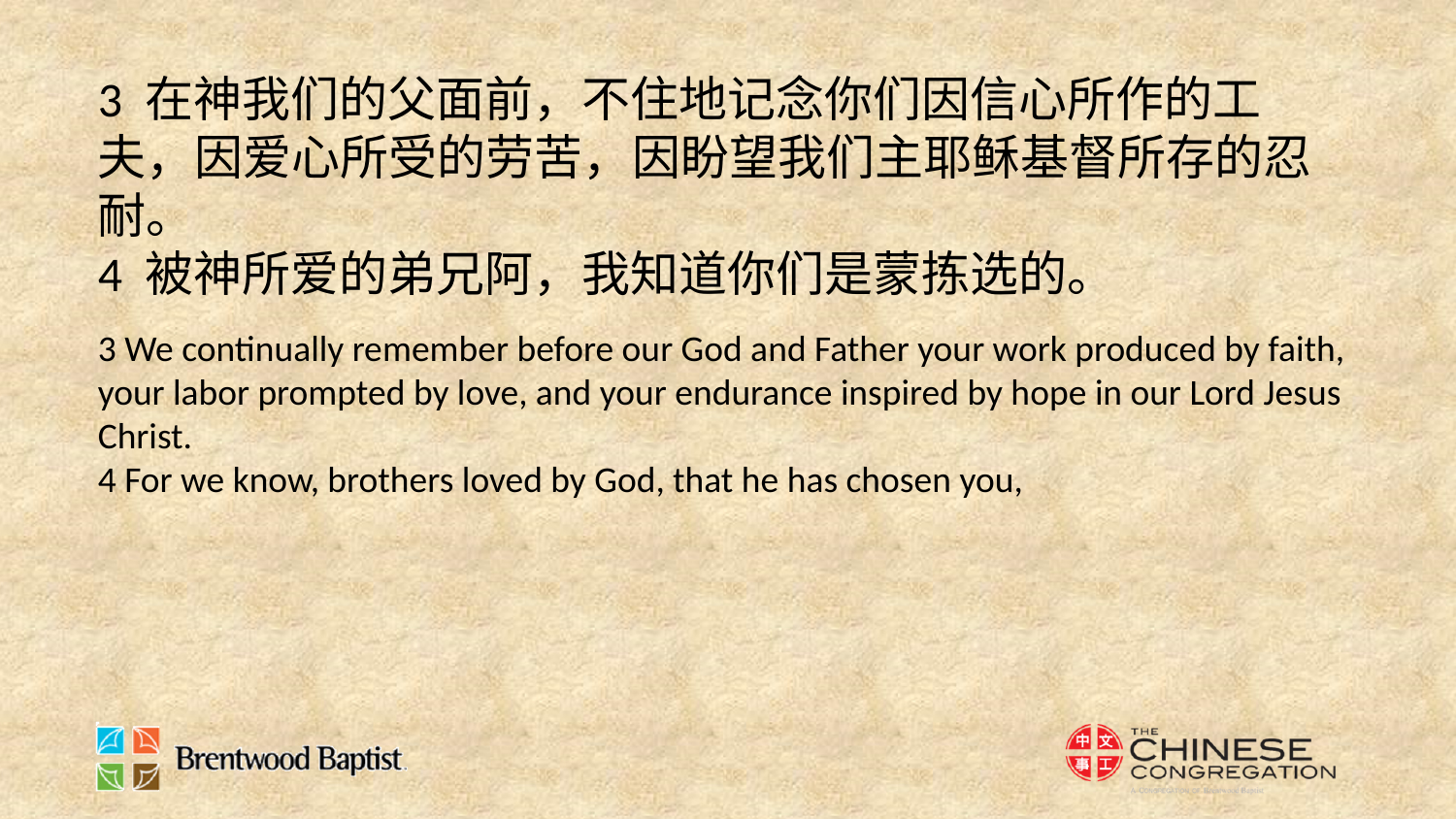

3 在神我们的父面前，不住地记念你们因信心所作的工夫，因爱心所受的劳苦，因盼望我们主耶稣基督所存的忍耐。
4 被神所爱的弟兄阿，我知道你们是蒙拣选的。

3 We continually remember before our God and Father your work produced by faith, your labor prompted by love, and your endurance inspired by hope in our Lord Jesus Christ.
4 For we know, brothers loved by God, that he has chosen you,